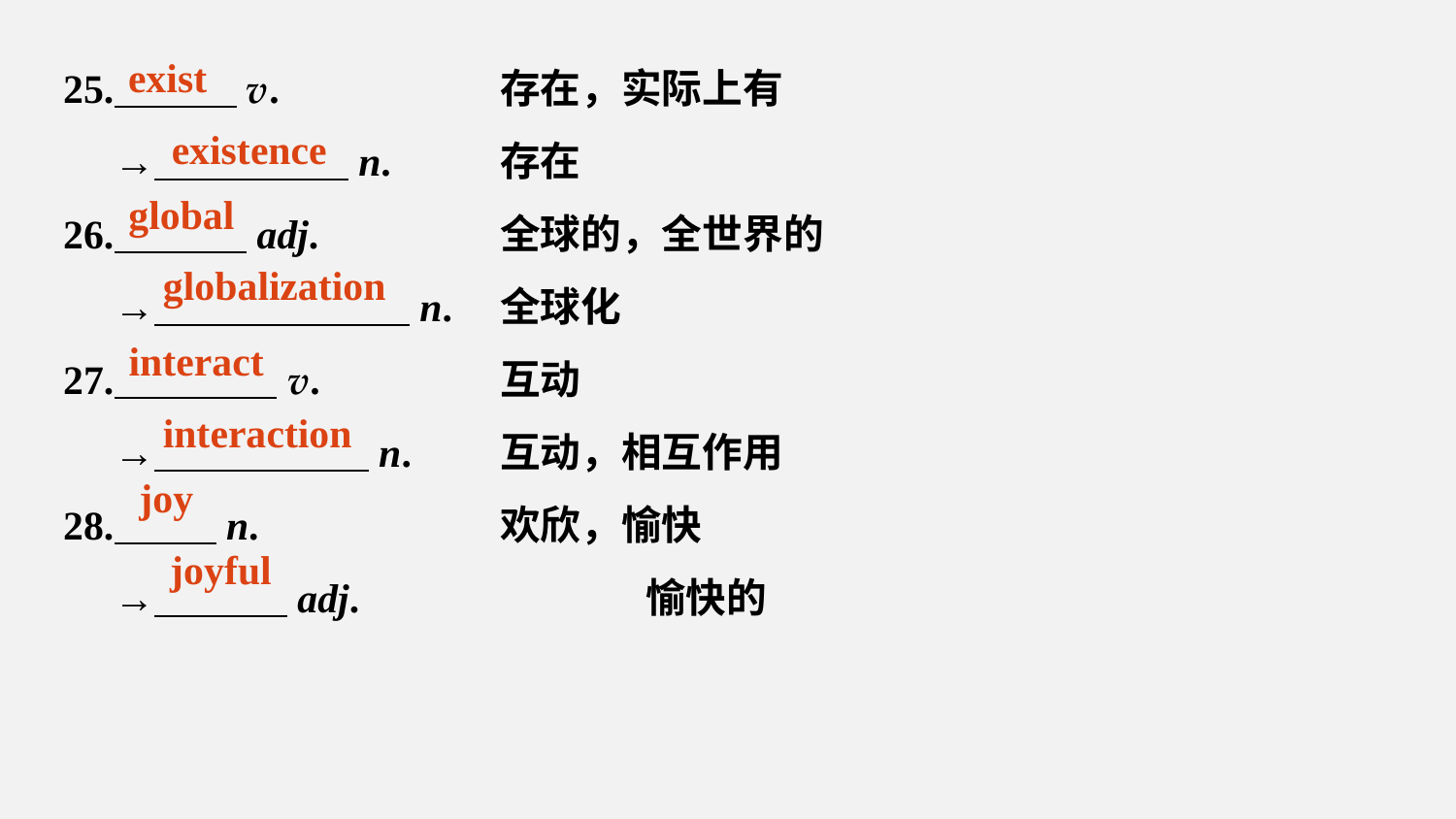

25.             v.		存在，实际上有
     →                    n.	存在
26.              adj.		全球的，全世界的
     →                          n.	全球化
27.                 v.		互动
     →                      n.	互动，相互作用
28.           n.		欢欣，愉快
     →              adj.		愉快的
exist
existence
global
globalization
interact
interaction
joy
joyful